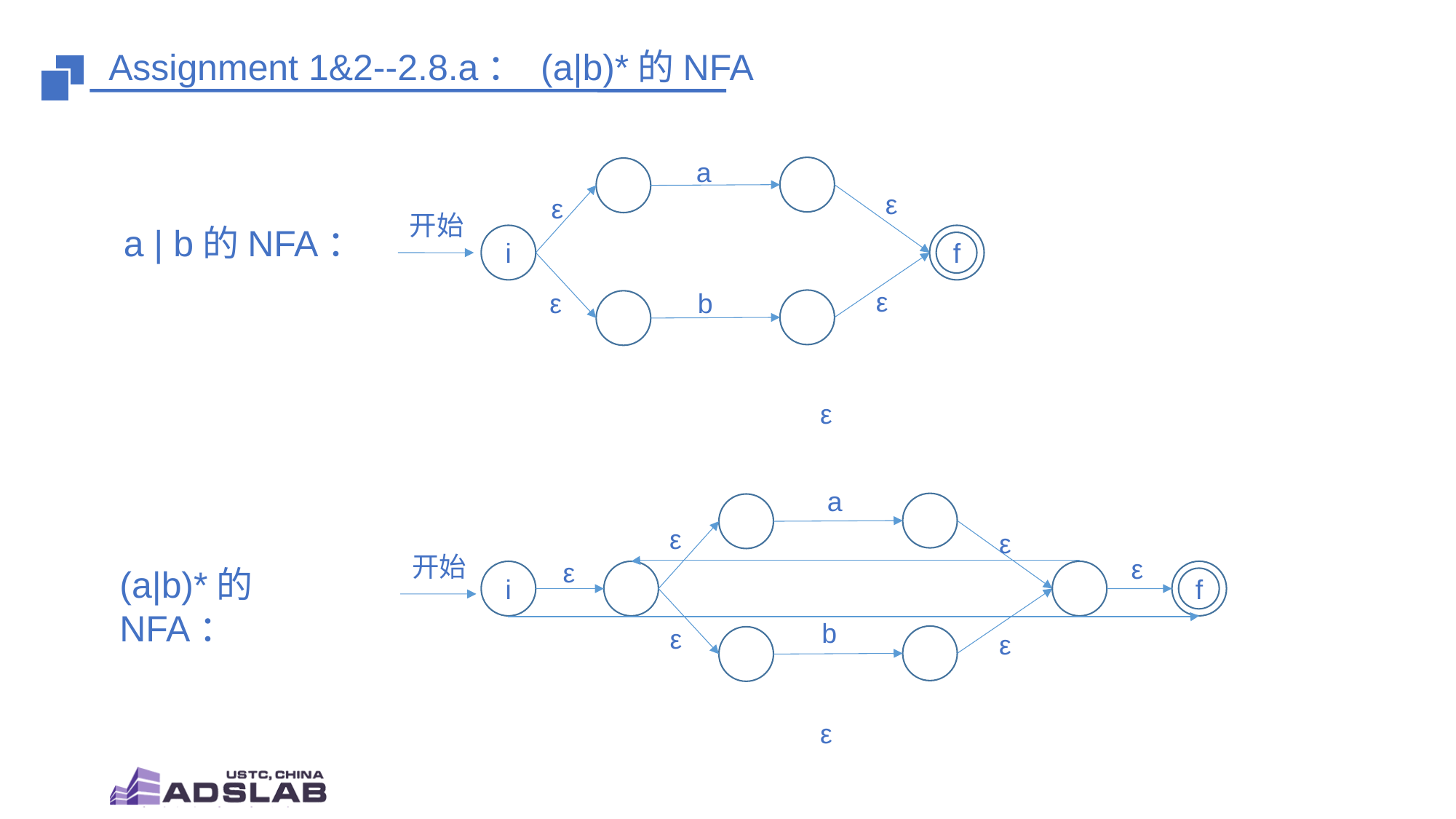

# Assignment 1&2--2.8.a： (a|b)*的NFA
a

ε
ε
开始
a | b的NFA：
i
f

ε
ε
b

ε
a

ε
ε
开始
ε
ε
(a|b)*的NFA：
f

i

b
ε
ε

ε